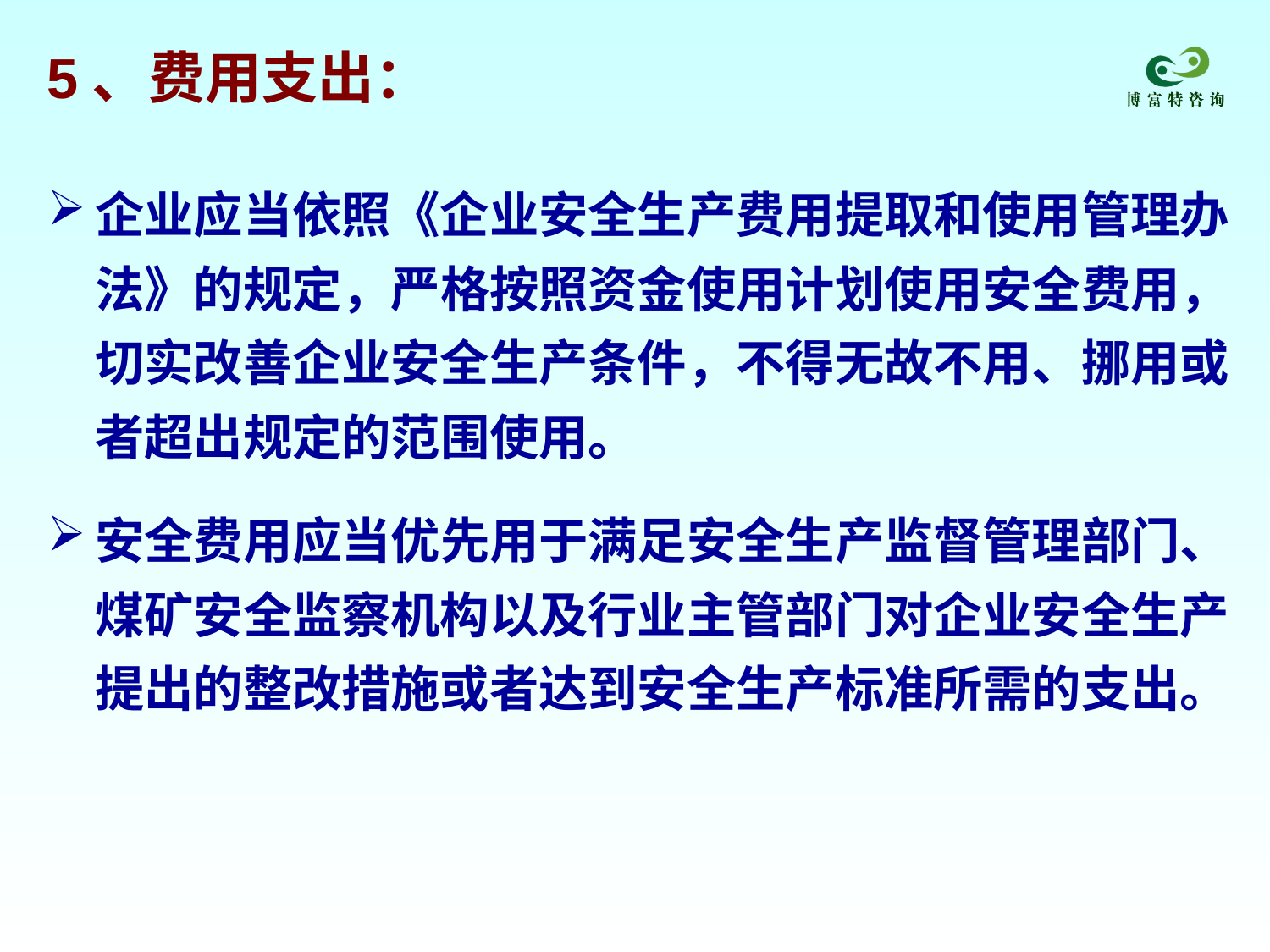

5、费用支出：

企业应当依照《企业安全生产费用提取和使用管理办法》的规定，严格按照资金使用计划使用安全费用，切实改善企业安全生产条件，不得无故不用、挪用或者超出规定的范围使用。
安全费用应当优先用于满足安全生产监督管理部门、煤矿安全监察机构以及行业主管部门对企业安全生产提出的整改措施或者达到安全生产标准所需的支出。